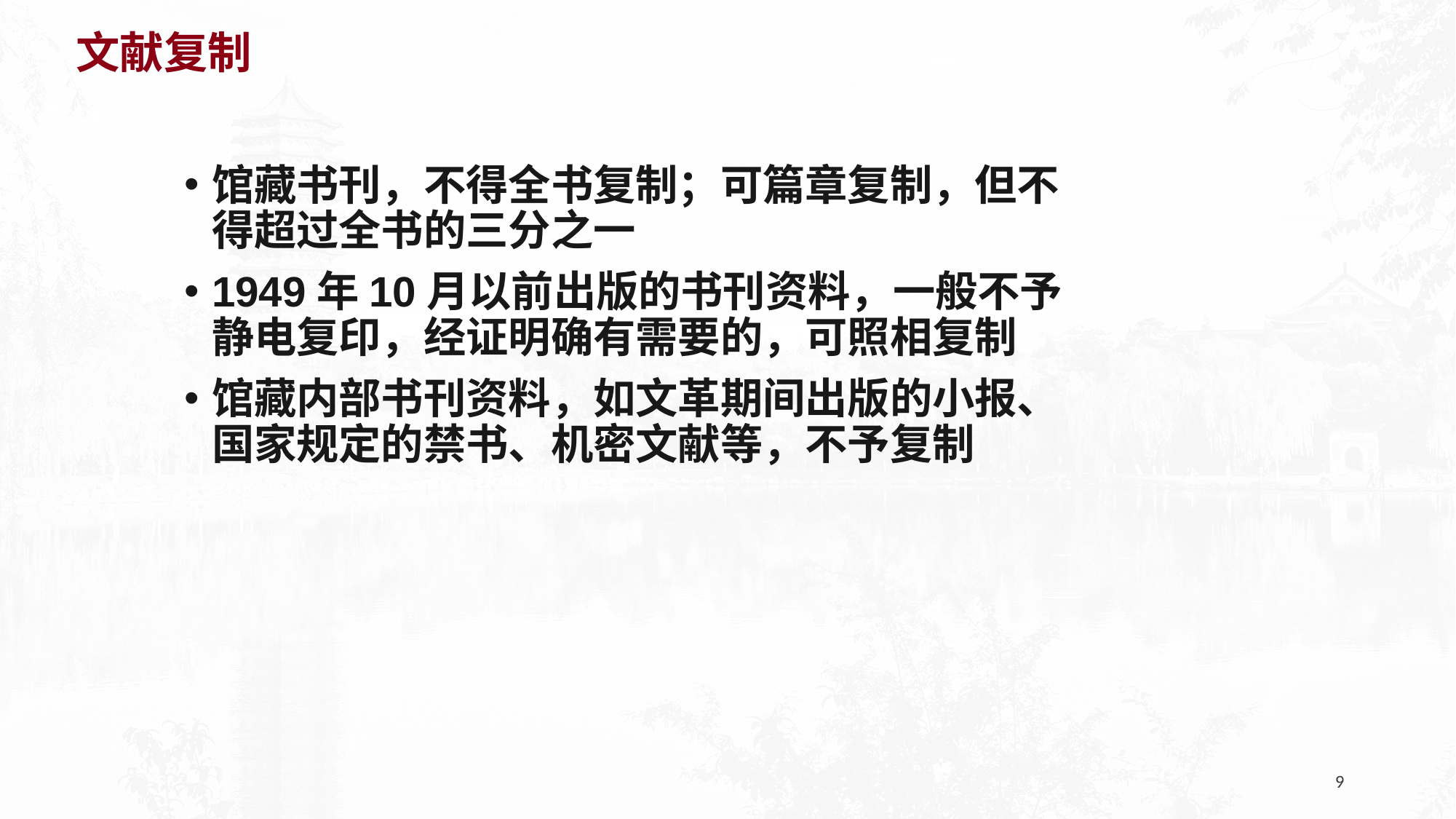

文献复制
馆藏书刊，不得全书复制；可篇章复制，但不得超过全书的三分之一
1949年10月以前出版的书刊资料，一般不予静电复印，经证明确有需要的，可照相复制
馆藏内部书刊资料，如文革期间出版的小报、国家规定的禁书、机密文献等，不予复制
9